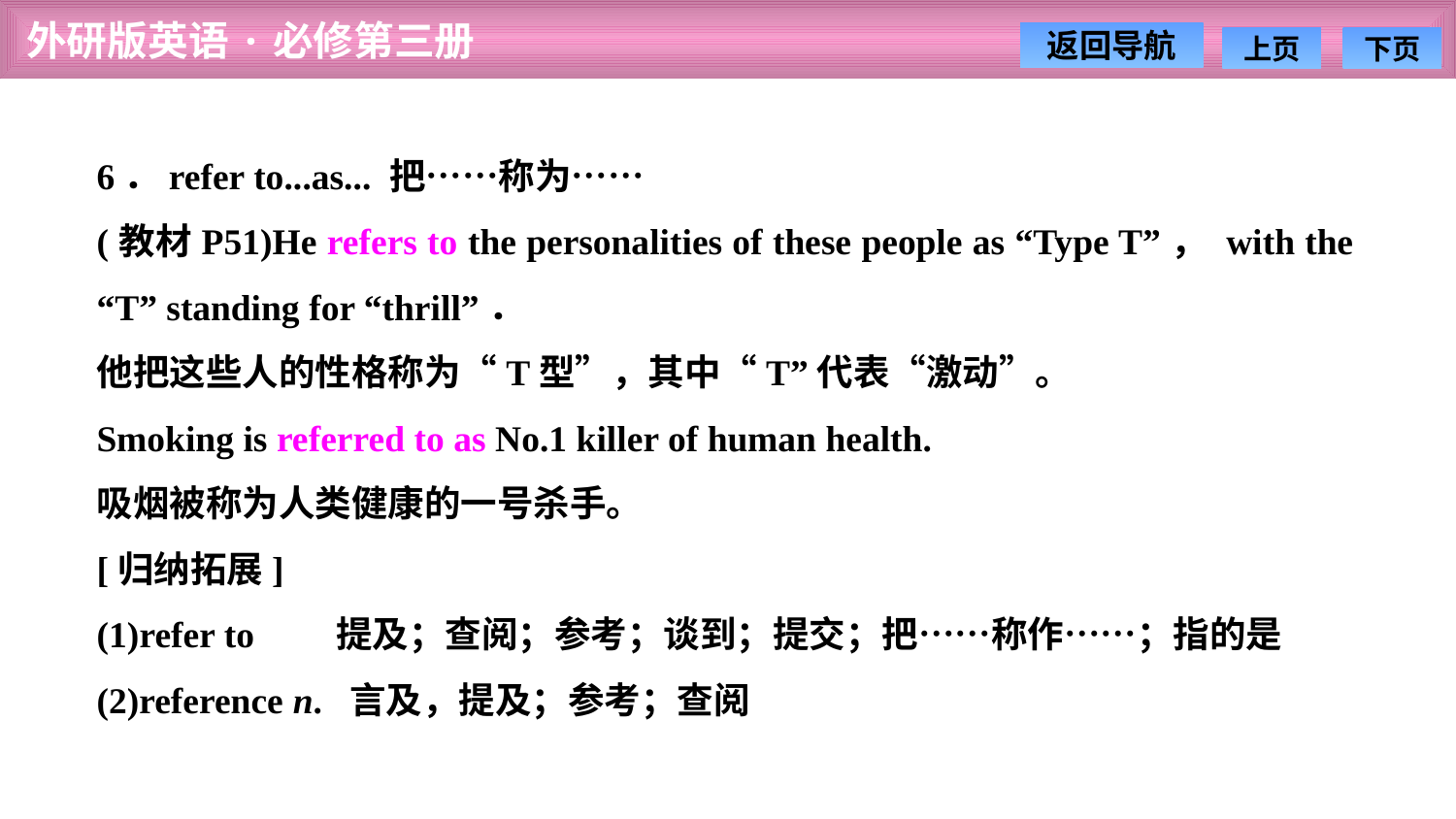

6．refer to...as... 把……称为……
(教材P51)He refers to the personalities of these people as “Type T”， with the “T” standing for “thrill”．
他把这些人的性格称为“T型”，其中“T”代表“激动”。
Smoking is referred to as No.1 killer of human health.
吸烟被称为人类健康的一号杀手。
[归纳拓展]
(1)refer to　　提及；查阅；参考；谈到；提交；把……称作……；指的是
(2)reference n.  言及，提及；参考；查阅